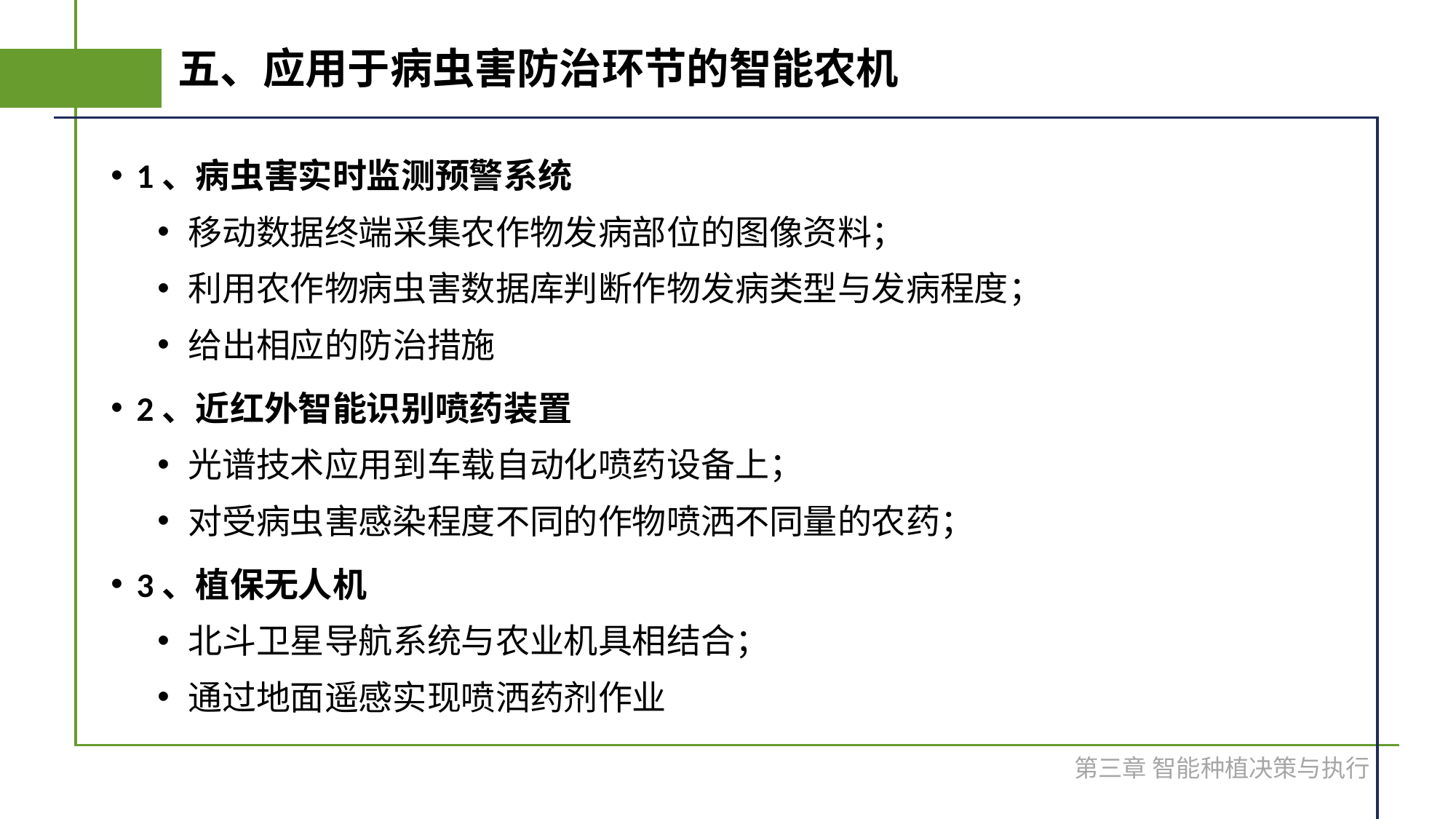

# 五、应用于病虫害防治环节的智能农机
1、病虫害实时监测预警系统
移动数据终端采集农作物发病部位的图像资料；
利用农作物病虫害数据库判断作物发病类型与发病程度；
给出相应的防治措施
2、近红外智能识别喷药装置
光谱技术应用到车载自动化喷药设备上；
对受病虫害感染程度不同的作物喷洒不同量的农药；
3、植保无人机
北斗卫星导航系统与农业机具相结合；
通过地面遥感实现喷洒药剂作业

第三章 智能种植决策与执行